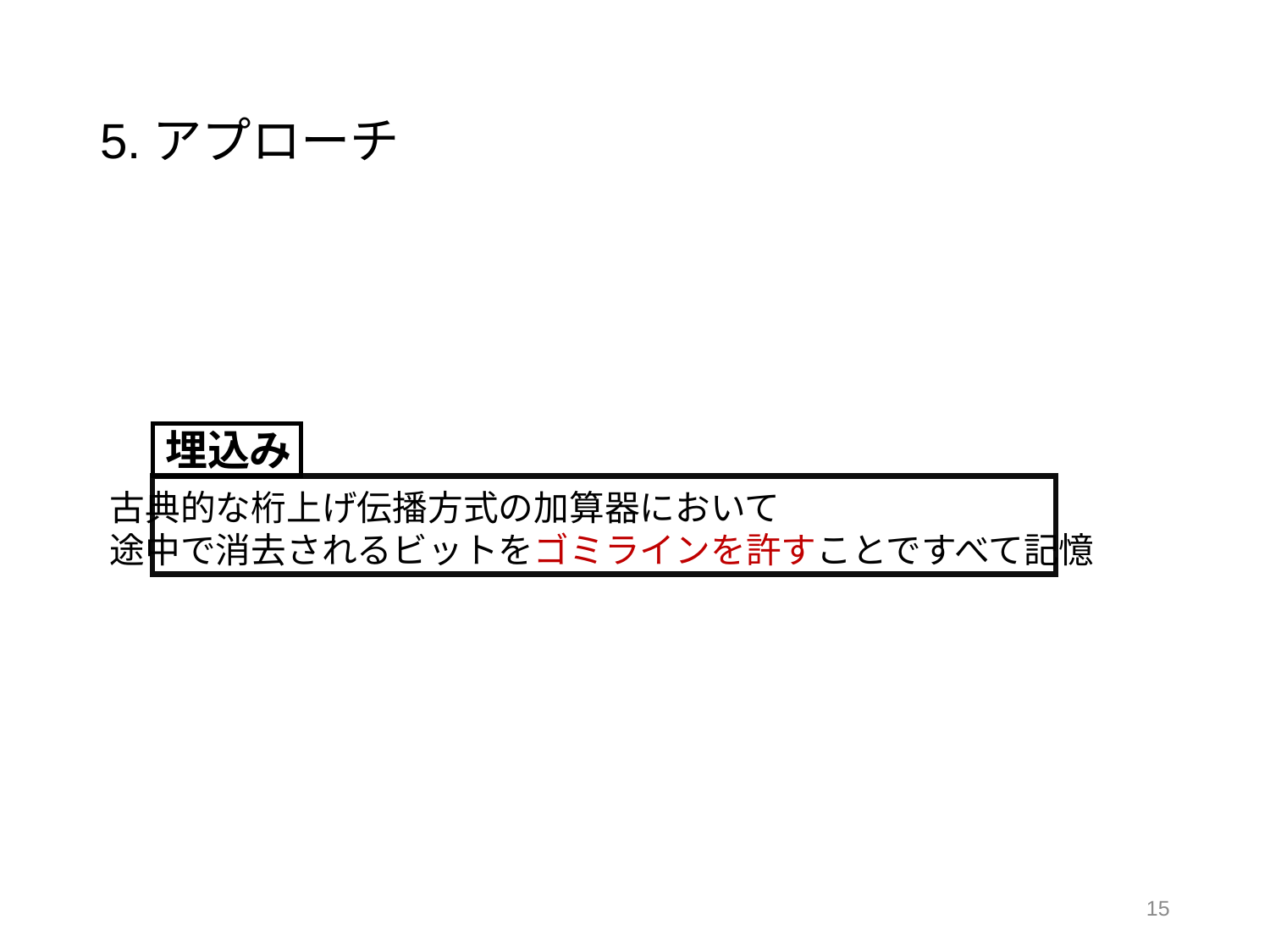

# 5.アプローチ
埋込み

古典的な桁上げ伝播方式の加算器において
途中で消去されるビットをゴミラインを許すことですべて記憶
15